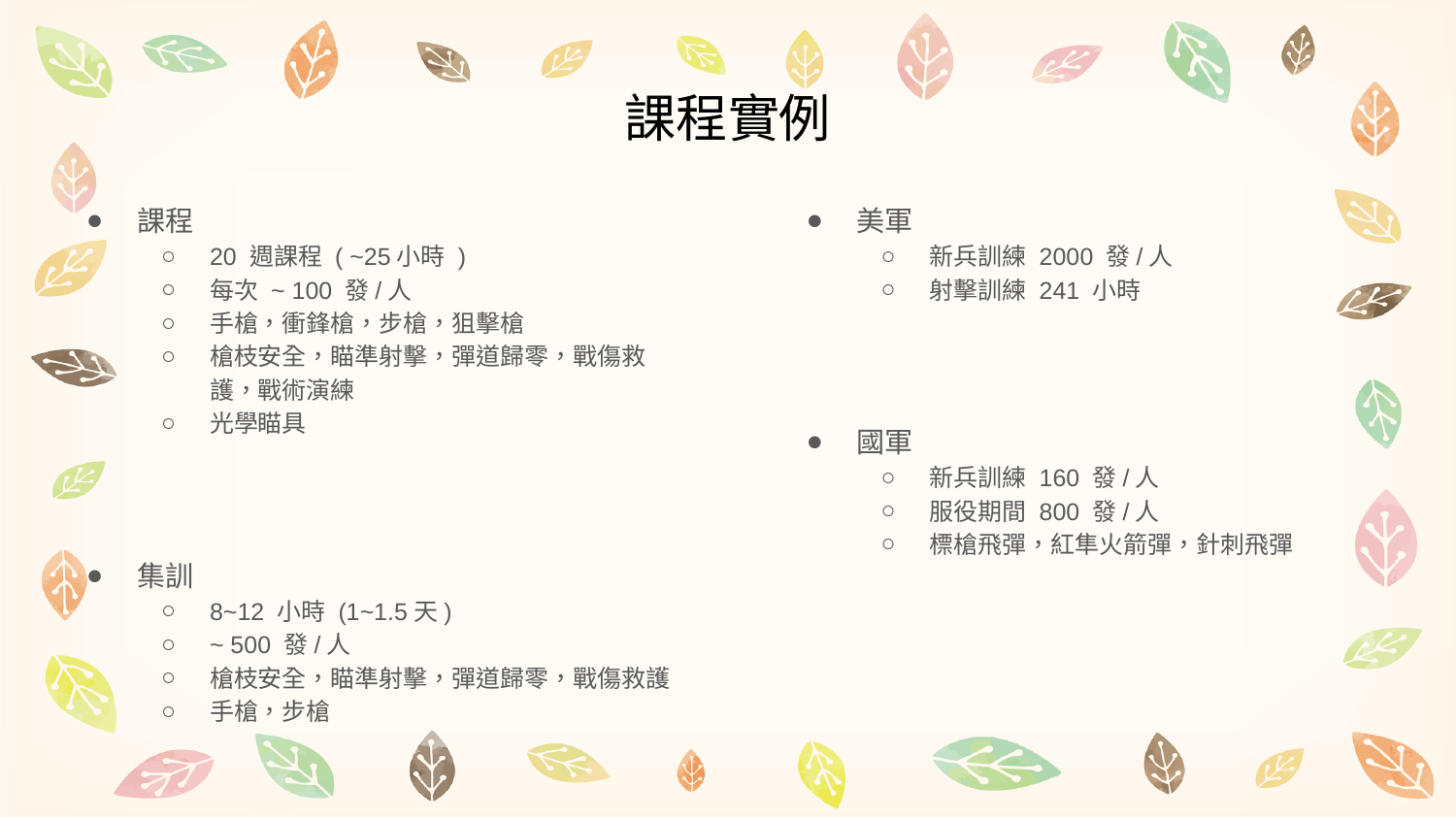

# 課程實例
課程
20 週課程 ( ~25小時 )
每次 ~ 100 發/人
手槍，衝鋒槍，步槍，狙擊槍
槍枝安全，瞄準射擊，彈道歸零，戰傷救護，戰術演練
光學瞄具

集訓
8~12 小時 (1~1.5天)
~ 500 發/人
槍枝安全，瞄準射擊，彈道歸零，戰傷救護
手槍，步槍

美軍
新兵訓練 2000 發/人
射擊訓練 241 小時

國軍
新兵訓練 160 發/人
服役期間 800 發/人
標槍飛彈，紅隼火箭彈，針刺飛彈